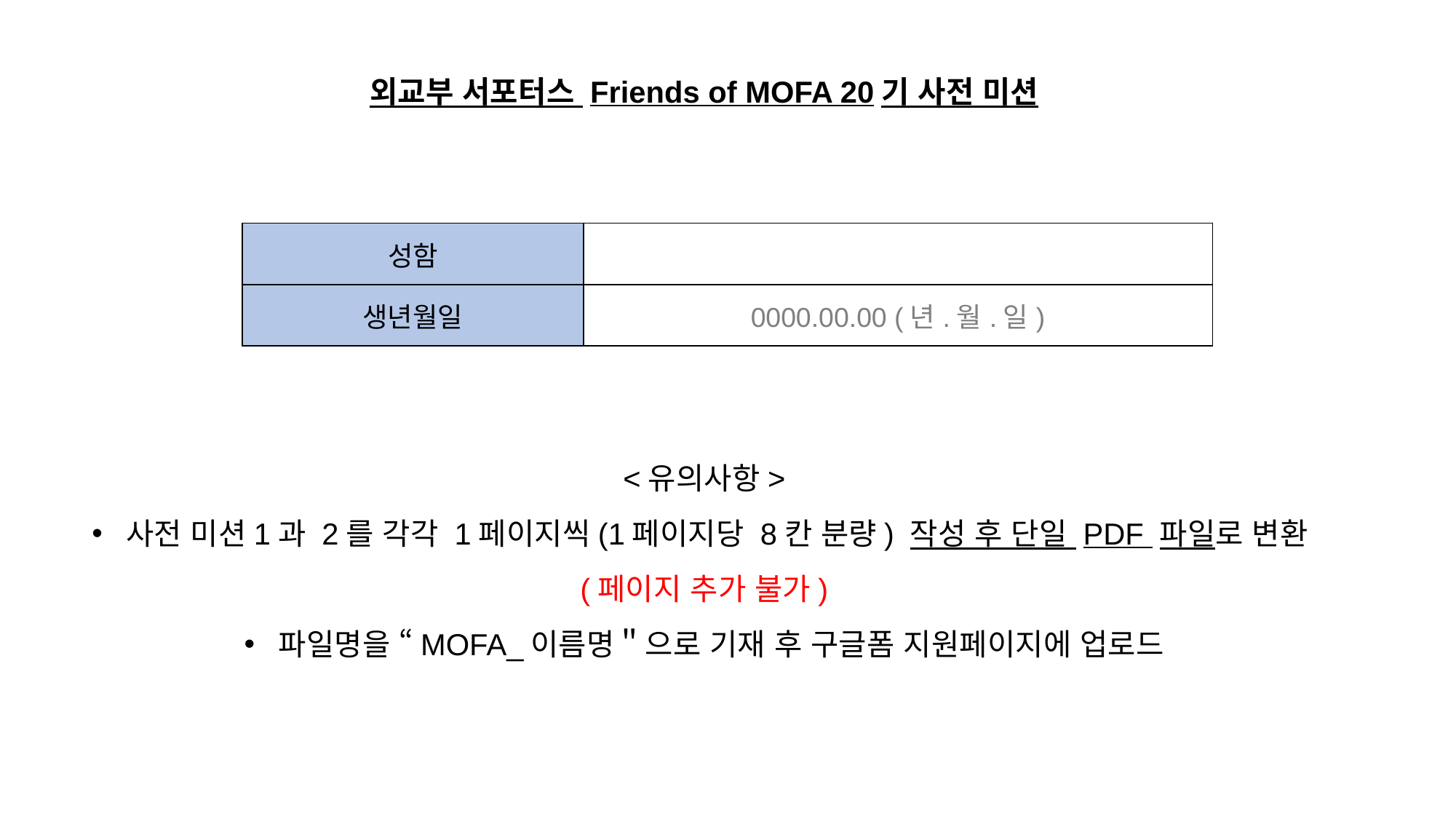

외교부 서포터스 Friends of MOFA 20기 사전 미션

<유의사항>
사전 미션1과 2를 각각 1페이지씩(1페이지당 8칸 분량) 작성 후 단일 PDF 파일로 변환
(페이지 추가 불가)
파일명을 “MOFA_이름명＂으로 기재 후 구글폼 지원페이지에 업로드
| 성함 |  |
| --- | --- |
| 생년월일 | 0000.00.00 (년.월.일) |